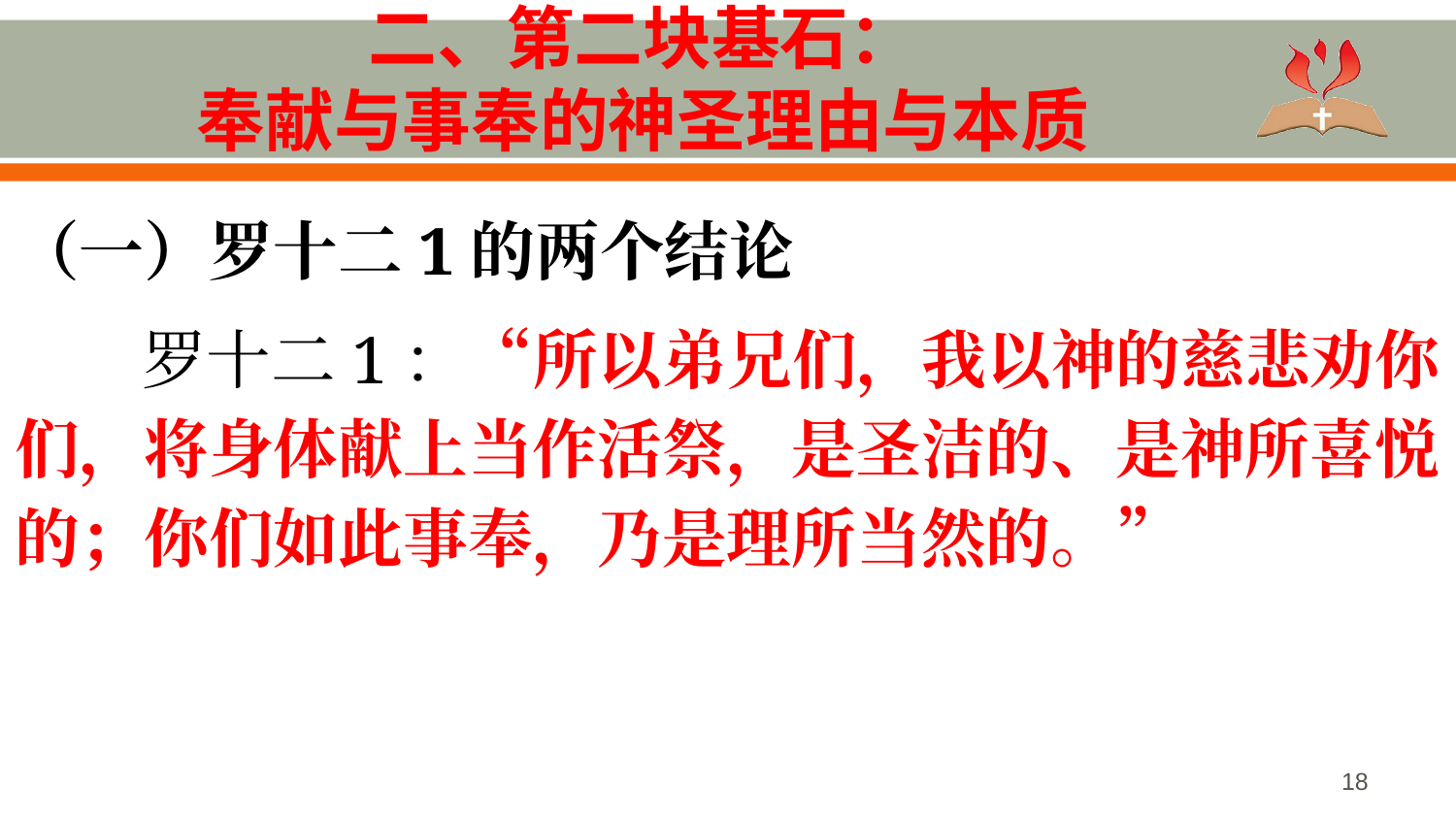

# 二、第二块基石： 奉献与事奉的神圣理由与本质
（一）罗十二1的两个结论
罗十二1：“所以弟兄们，我以神的慈悲劝你们，将身体献上当作活祭，是圣洁的、是神所喜悦的；你们如此事奉，乃是理所当然的。”

18